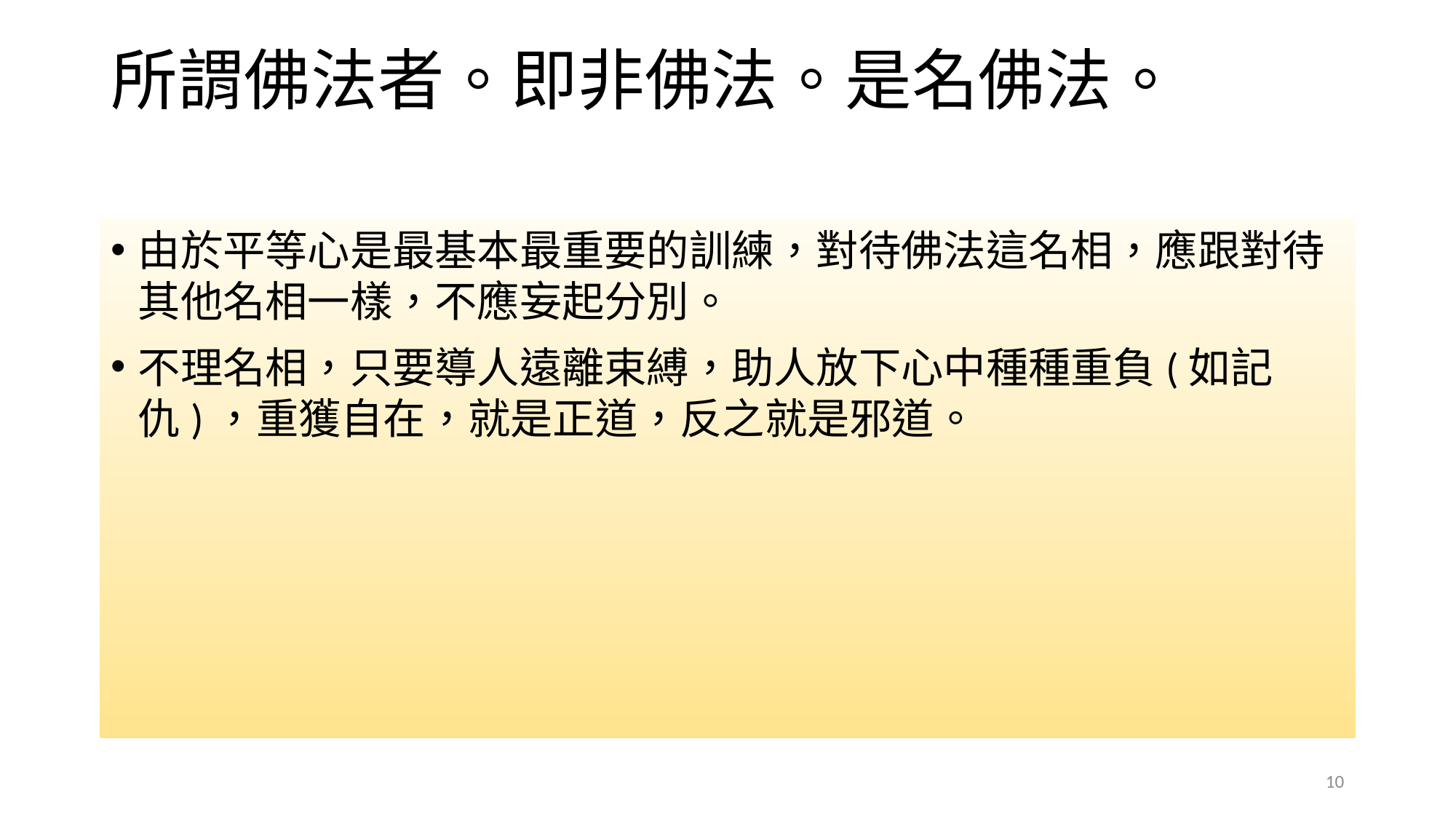

# 所謂佛法者。即非佛法。是名佛法。
由於平等心是最基本最重要的訓練，對待佛法這名相，應跟對待其他名相一樣，不應妄起分別。
不理名相，只要導人遠離束縛，助人放下心中種種重負(如記仇)，重獲自在，就是正道，反之就是邪道。

10